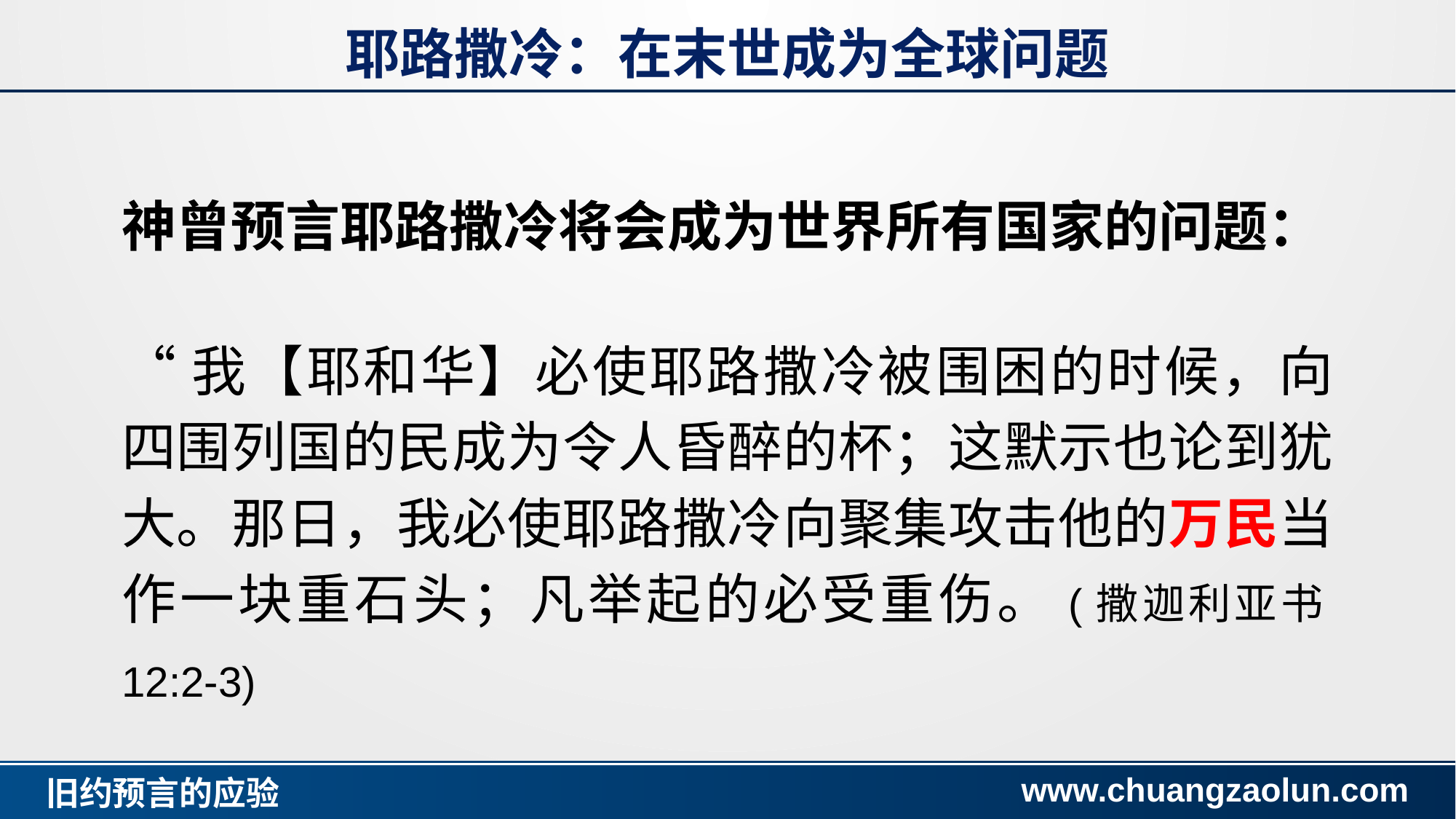

耶路撒冷：在末世成为全球问题
神曾预言耶路撒冷将会成为世界所有国家的问题：

“我【耶和华】必使耶路撒冷被围困的时候，向四围列国的民成为令人昏醉的杯；这默示也论到犹大。那日，我必使耶路撒冷向聚集攻击他的万民当作一块重石头；凡举起的必受重伤。(撒迦利亚书12:2-3)